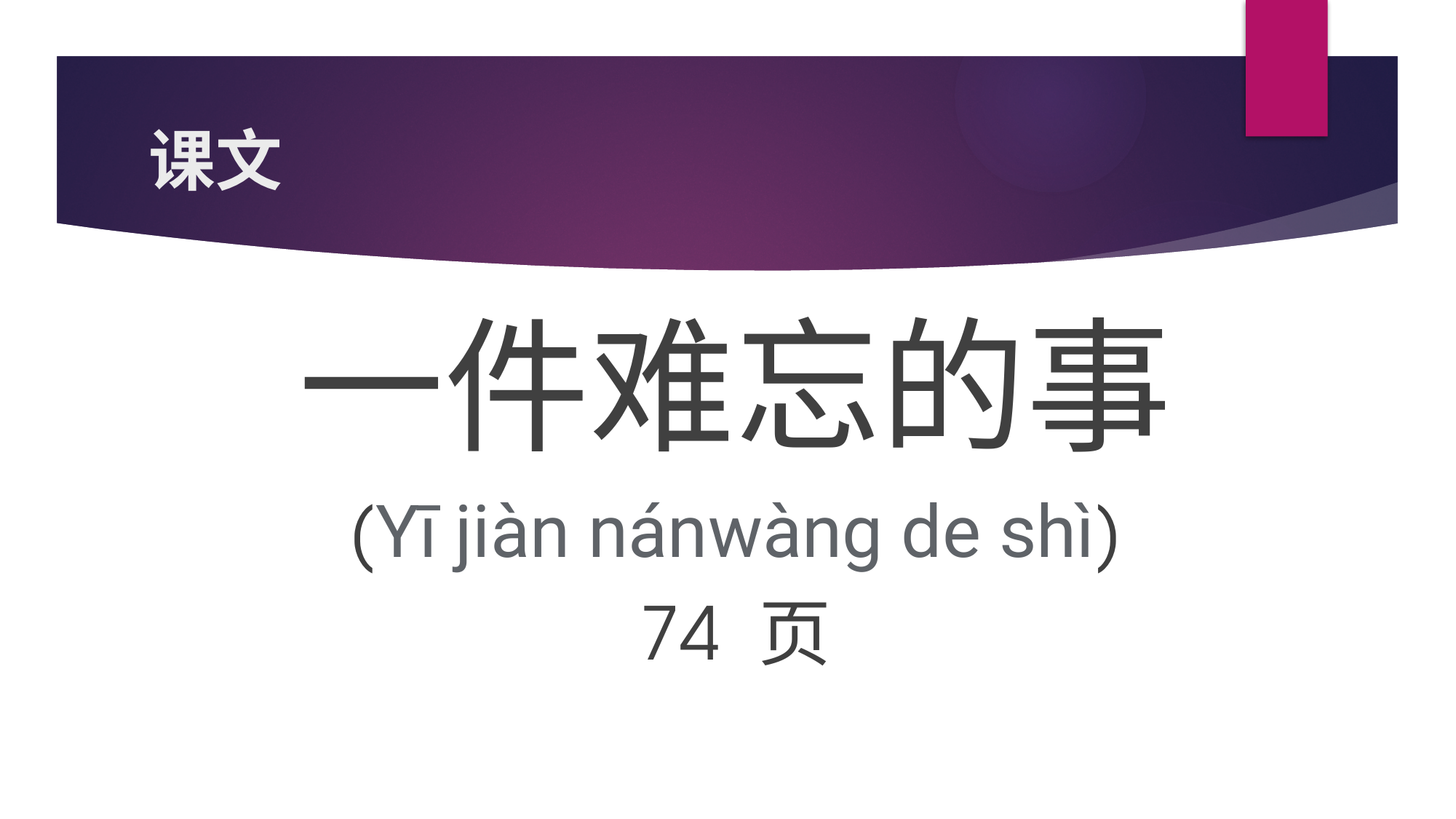

# 课文
一件难忘的事
(Yī jiàn nánwàng de shì)
74 页